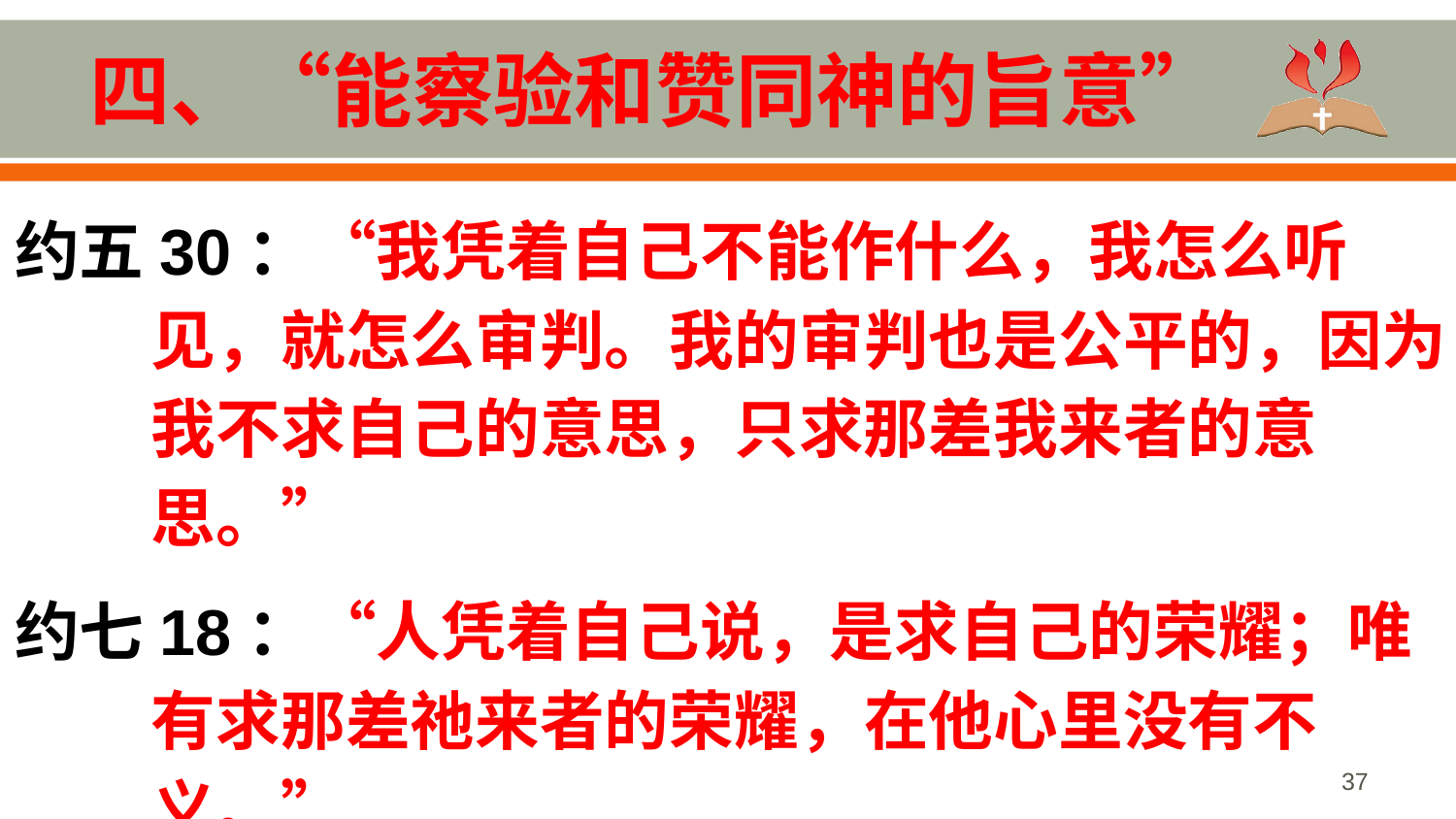

# 四、“能察验和赞同神的旨意”
约五30：“我凭着自己不能作什么，我怎么听见，就怎么审判。我的审判也是公平的，因为我不求自己的意思，只求那差我来者的意思。”
约七18：“人凭着自己说，是求自己的荣耀；唯有求那差祂来者的荣耀，在他心里没有不义。”

37